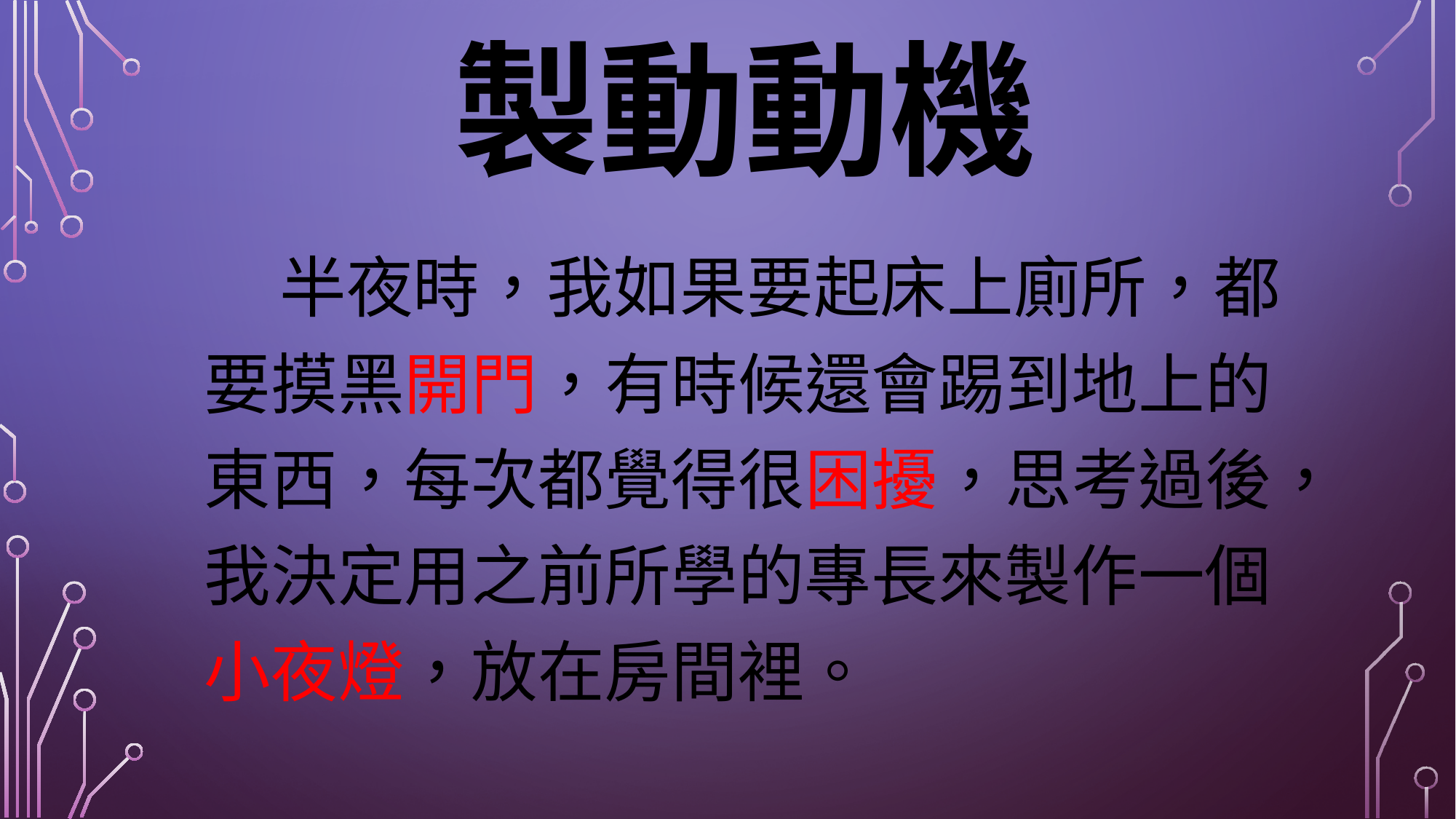

# 製動動機
    半夜時，我如果要起床上廁所，都要摸黑開門，有時候還會踢到地上的東西，每次都覺得很困擾，思考過後，我決定用之前所學的專長來製作一個小夜燈，放在房間裡。